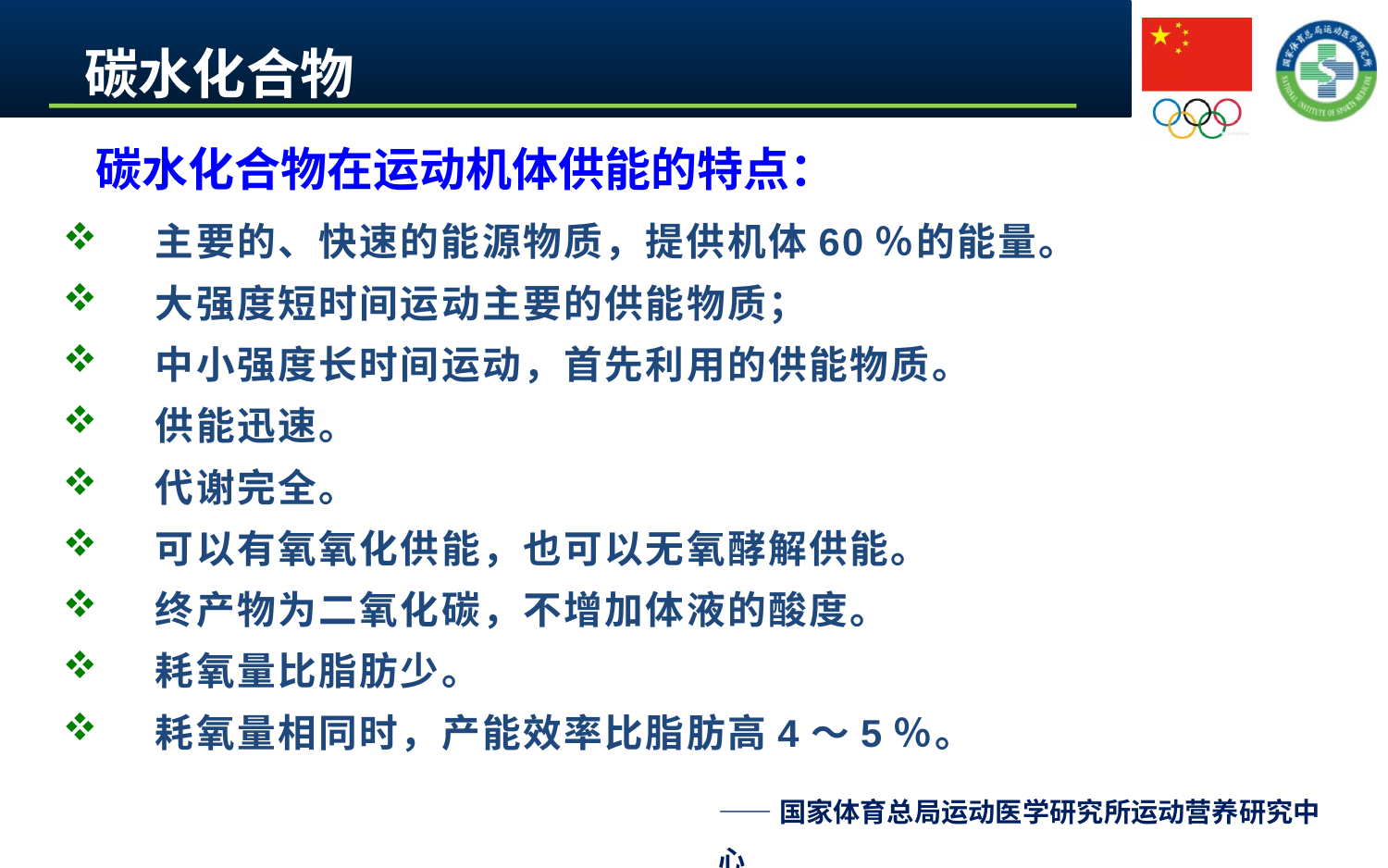

碳水化合物
碳水化合物在运动机体供能的特点：

主要的、快速的能源物质，提供机体60％的能量。
大强度短时间运动主要的供能物质；
中小强度长时间运动，首先利用的供能物质。
供能迅速。
代谢完全。
可以有氧氧化供能，也可以无氧酵解供能。
终产物为二氧化碳，不增加体液的酸度。
耗氧量比脂肪少。
耗氧量相同时，产能效率比脂肪高4～5％。